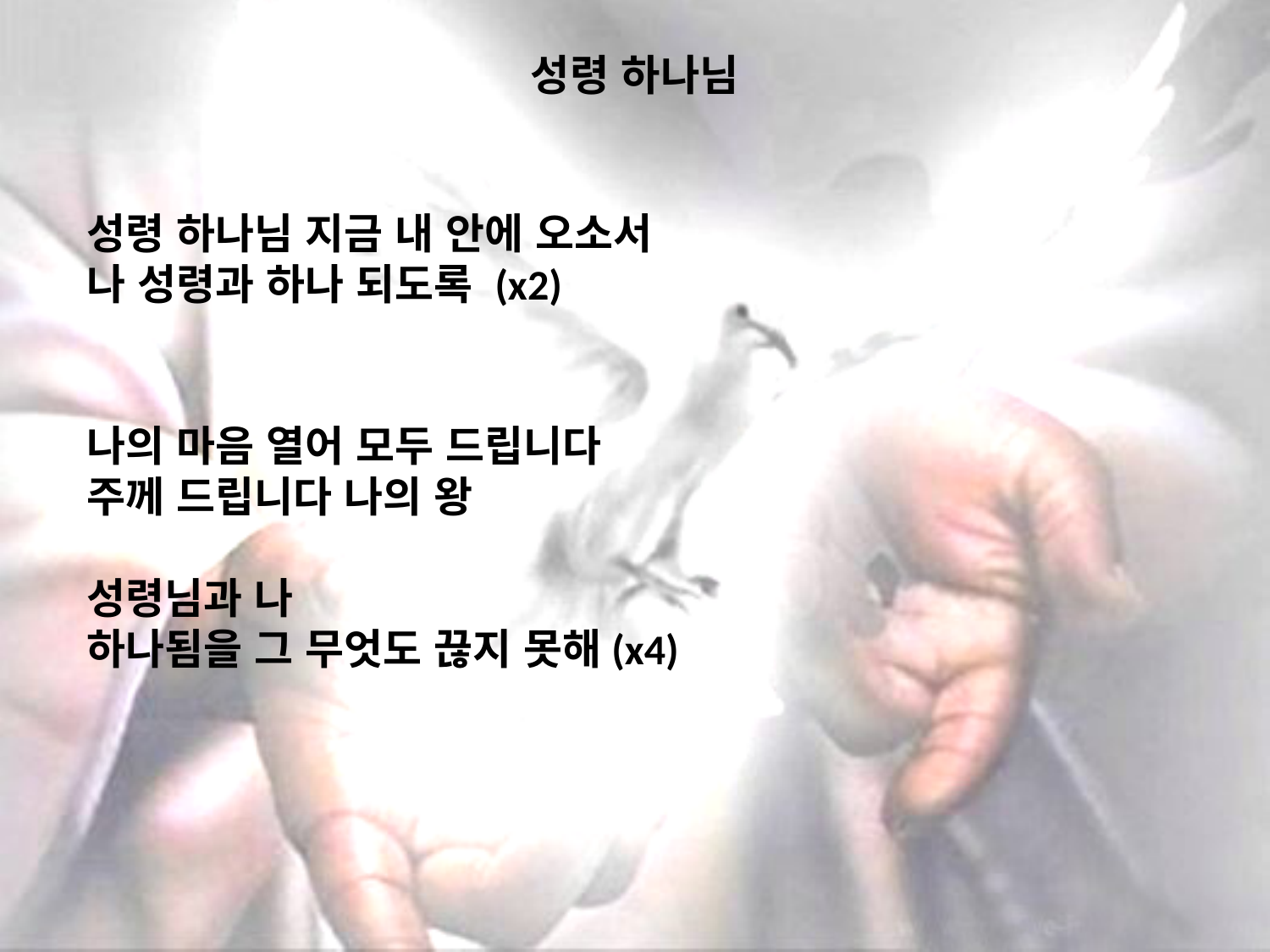

# 성령 하나님
성령 하나님 지금 내 안에 오소서
나 성령과 하나 되도록 (x2)
나의 마음 열어 모두 드립니다
주께 드립니다 나의 왕
성령님과 나
하나됨을 그 무엇도 끊지 못해(x4)